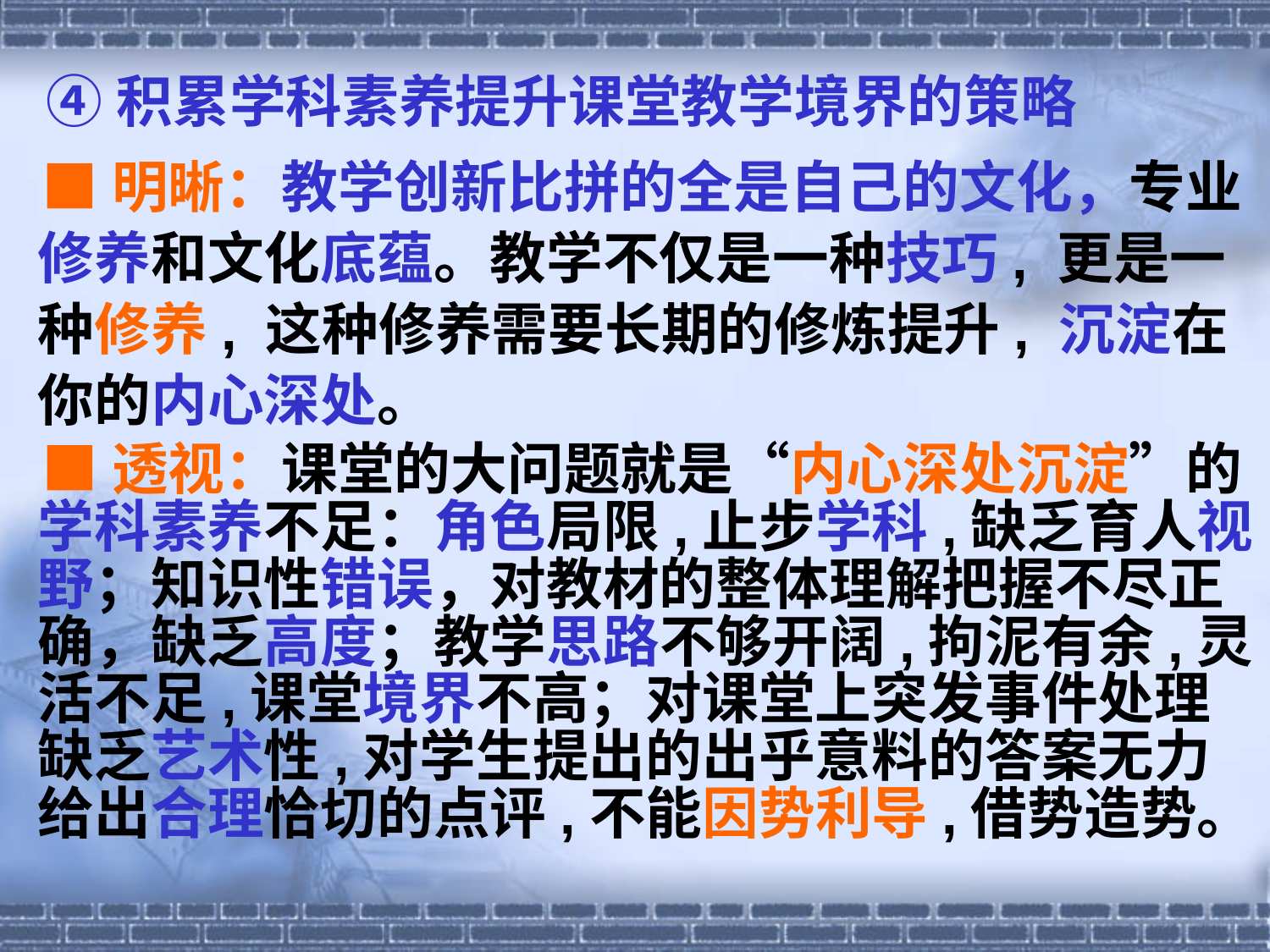

④积累学科素养提升课堂教学境界的策略
    ■明晰：教学创新比拼的全是自己的文化，专业修养和文化底蕴。教学不仅是一种技巧, 更是一种修养, 这种修养需要长期的修炼提升, 沉淀在你的内心深处。
    ■透视：课堂的大问题就是“内心深处沉淀”的学科素养不足：角色局限,止步学科,缺乏育人视野；知识性错误，对教材的整体理解把握不尽正确，缺乏高度；教学思路不够开阔,拘泥有余,灵活不足,课堂境界不高；对课堂上突发事件处理缺乏艺术性,对学生提出的出乎意料的答案无力给出合理恰切的点评,不能因势利导,借势造势。